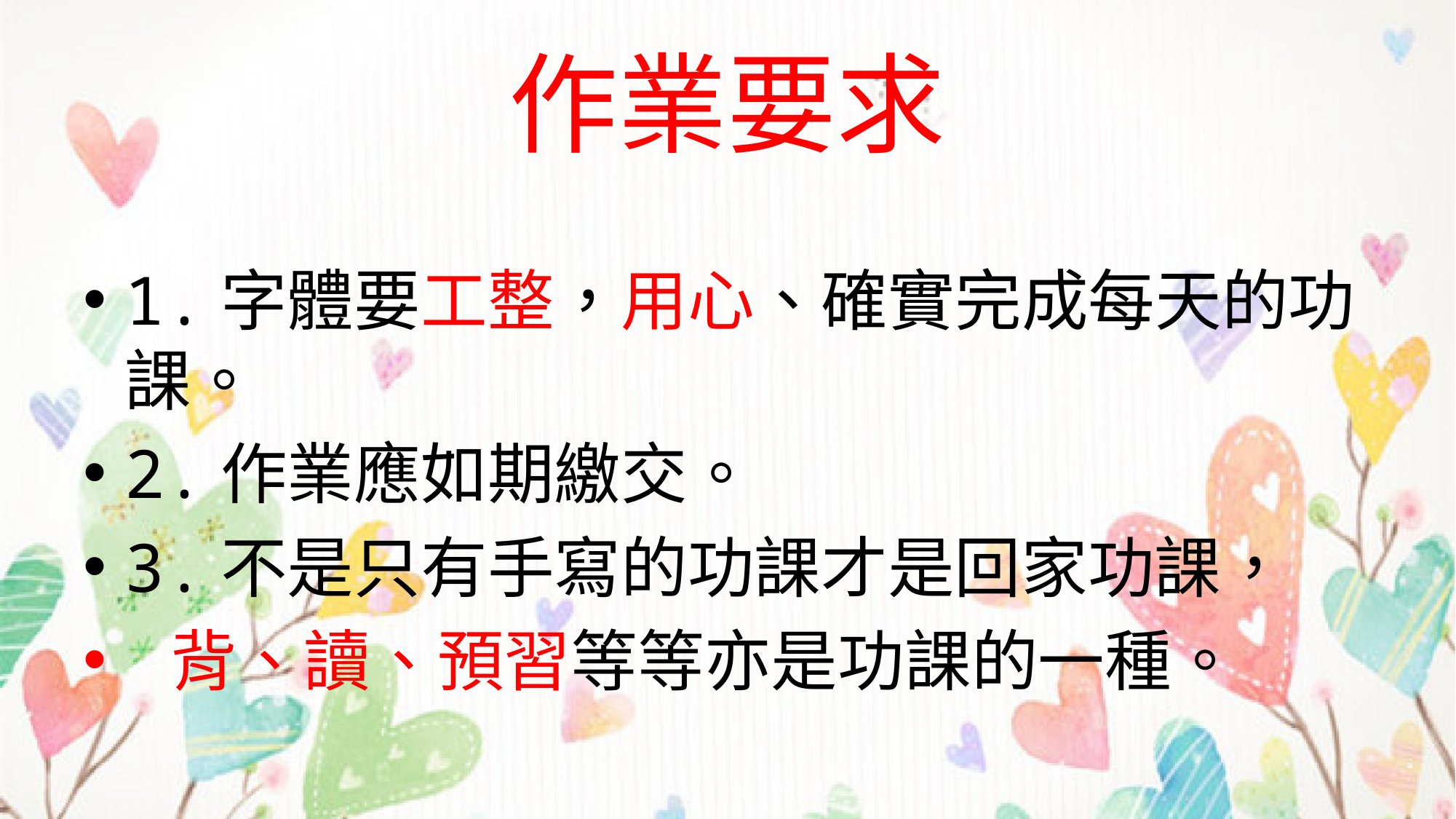

# 作業要求
1.字體要工整，用心、確實完成每天的功課。
2.作業應如期繳交。
3.不是只有手寫的功課才是回家功課，
  背、讀、預習等等亦是功課的一種。